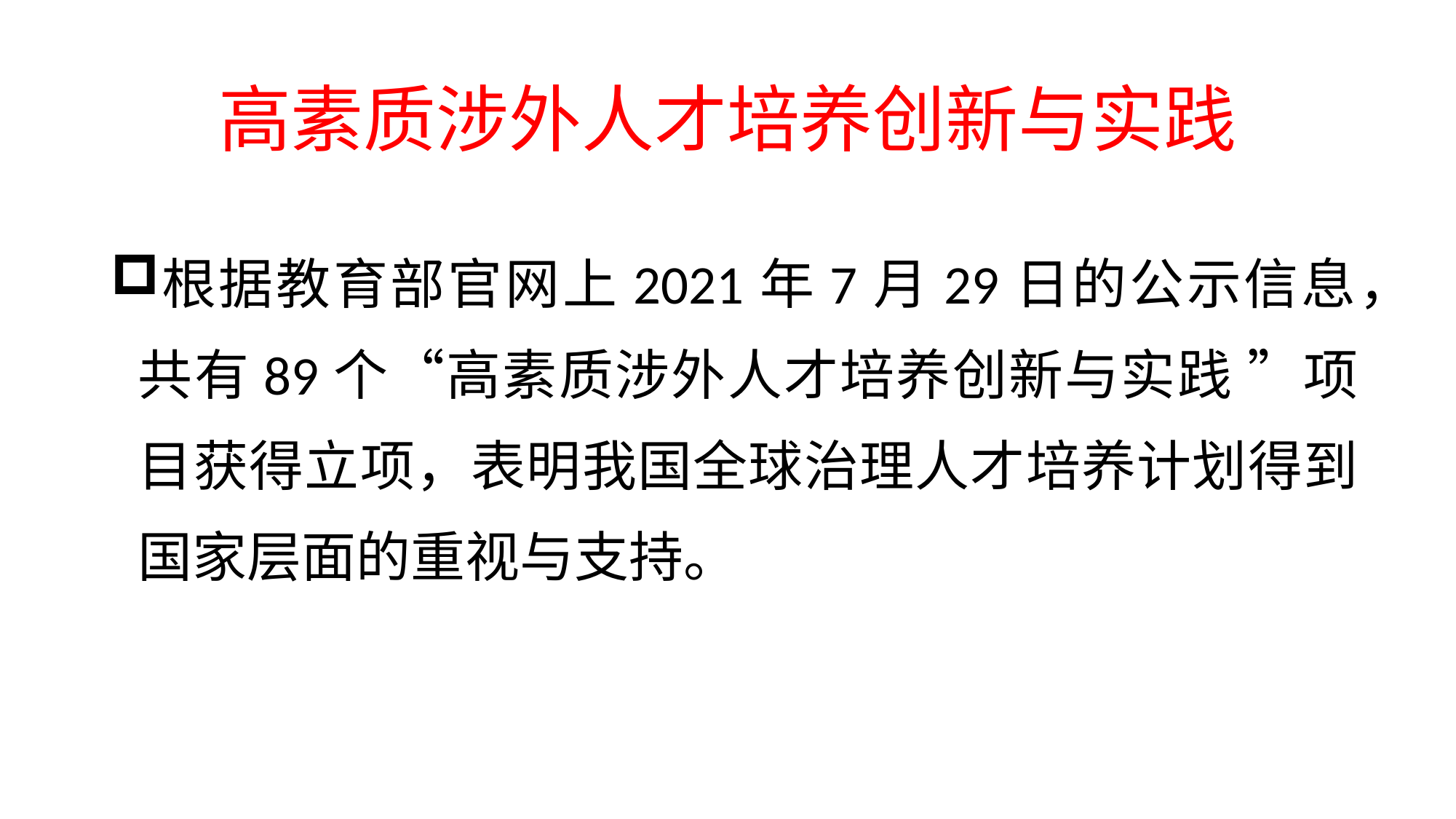

# 高素质涉外人才培养创新与实践
根据教育部官网上2021年7月29日的公示信息，共有89个“高素质涉外人才培养创新与实践 ”项目获得立项，表明我国全球治理人才培养计划得到国家层面的重视与支持。